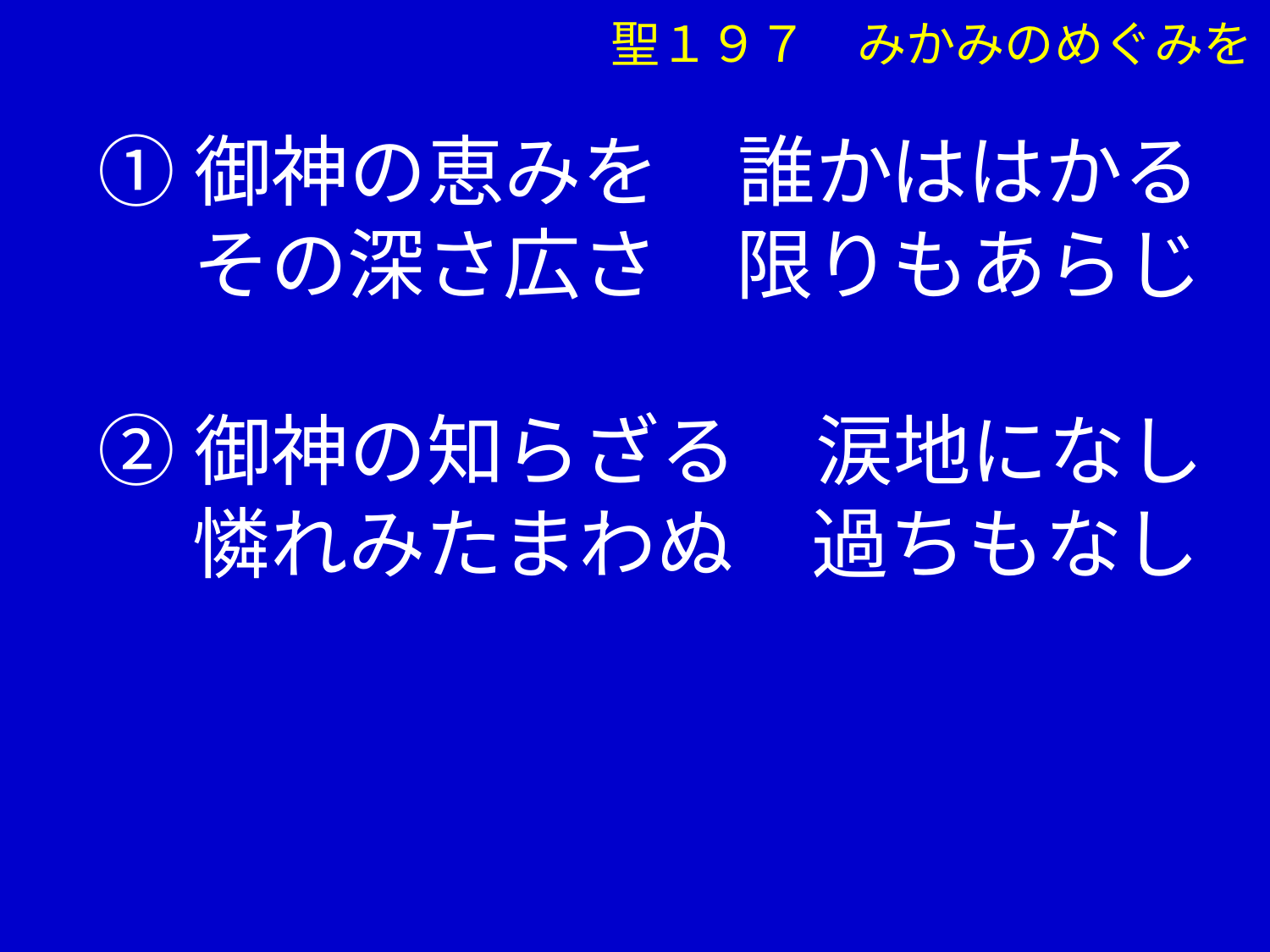

聖１９７　みかみのめぐみを
①御神の恵みを　誰かははかる
　 その深さ広さ　限りもあらじ

②御神の知らざる　涙地になし
　 憐れみたまわぬ　過ちもなし